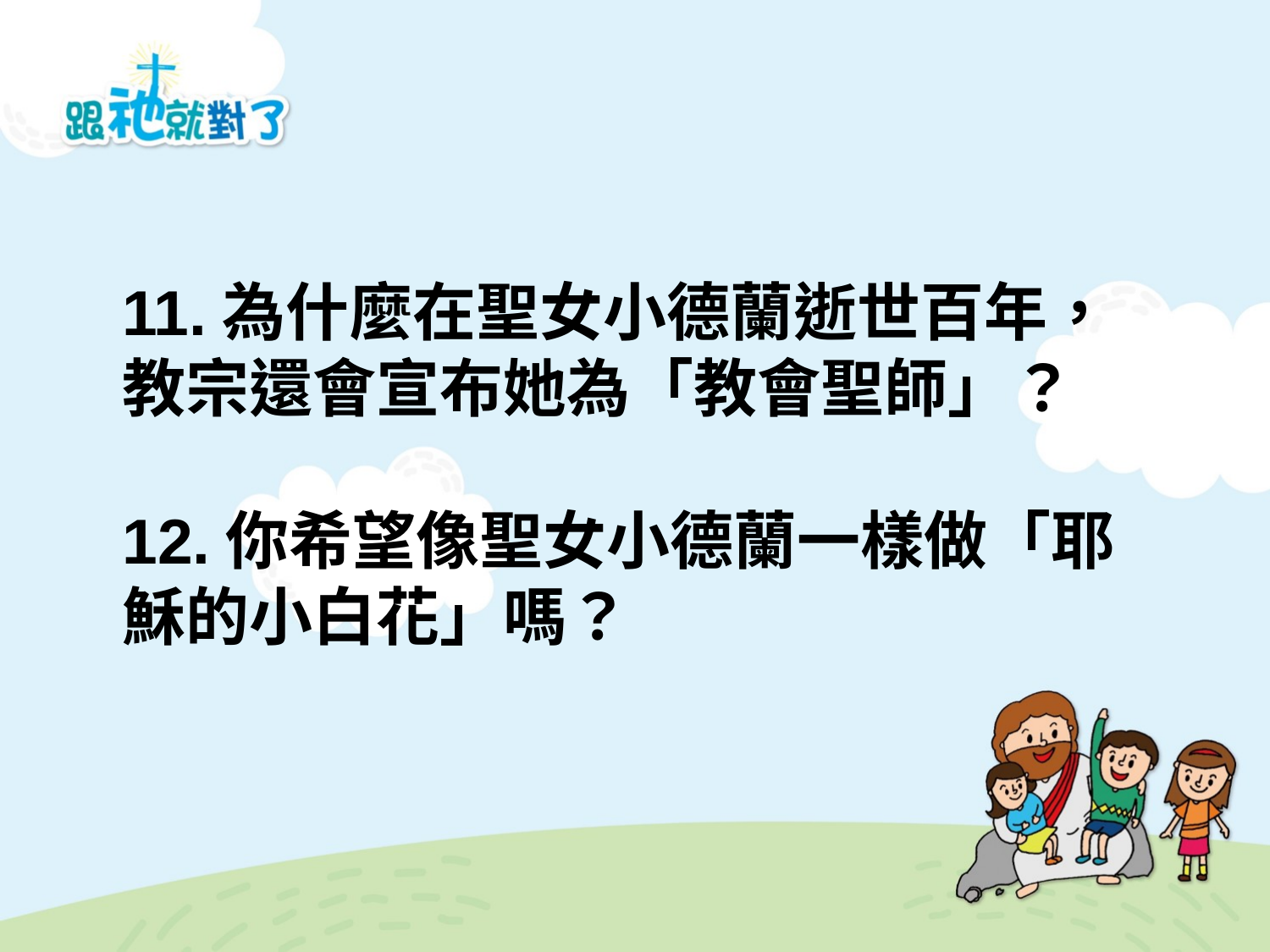

11.為什麼在聖女小德蘭逝世百年，教宗還會宣布她為「教會聖師」？

12.你希望像聖女小德蘭一樣做「耶穌的小白花」嗎？